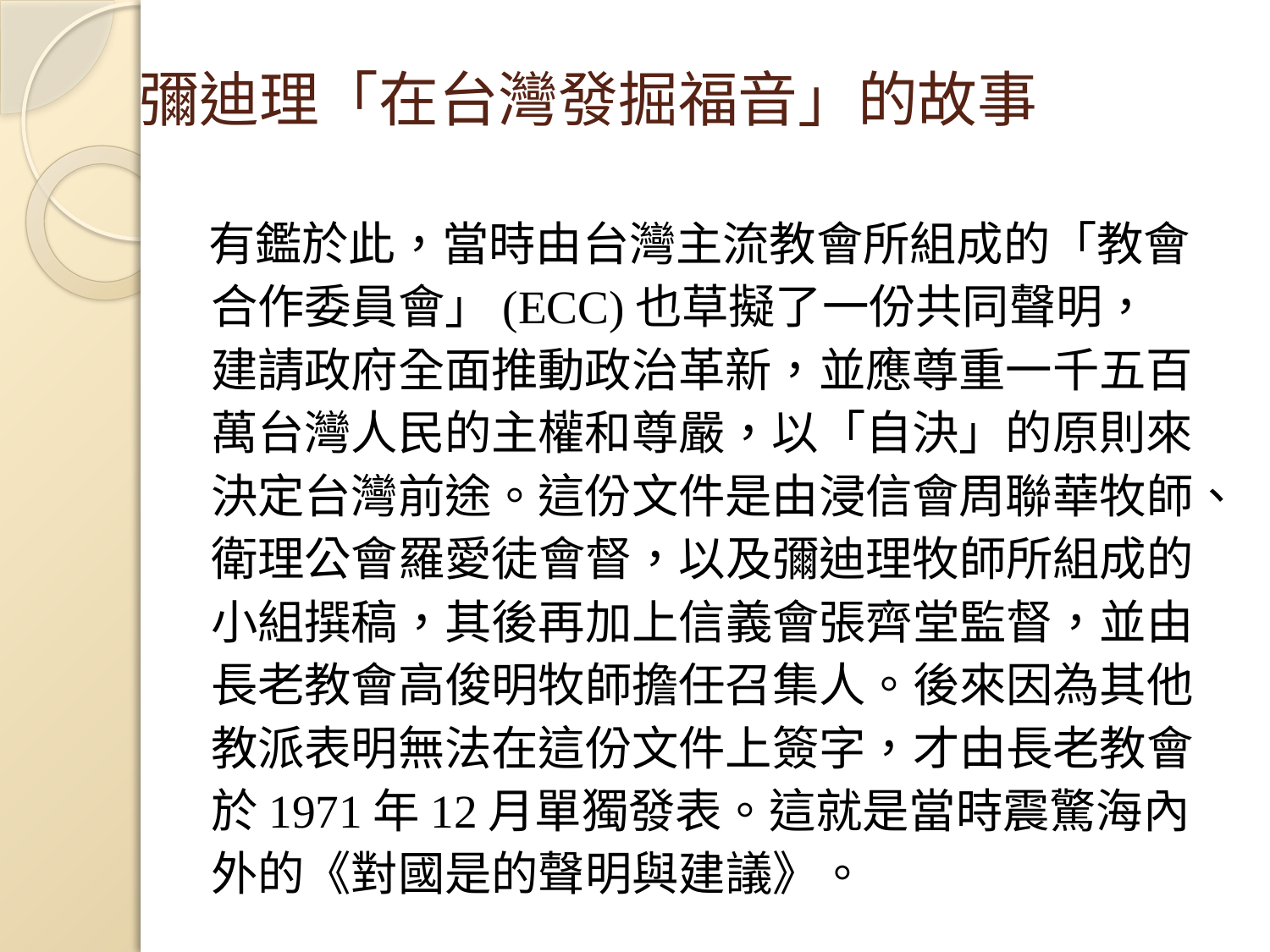

# 彌迪理「在台灣發掘福音」的故事
    有鑑於此，當時由台灣主流教會所組成的「教會合作委員會」(ECC)也草擬了一份共同聲明，建請政府全面推動政治革新，並應尊重一千五百萬台灣人民的主權和尊嚴，以「自決」的原則來決定台灣前途。這份文件是由浸信會周聯華牧師、衛理公會羅愛徒會督，以及彌迪理牧師所組成的小組撰稿，其後再加上信義會張齊堂監督，並由長老教會高俊明牧師擔任召集人。後來因為其他教派表明無法在這份文件上簽字，才由長老教會於1971年12月單獨發表。這就是當時震驚海內外的《對國是的聲明與建議》。